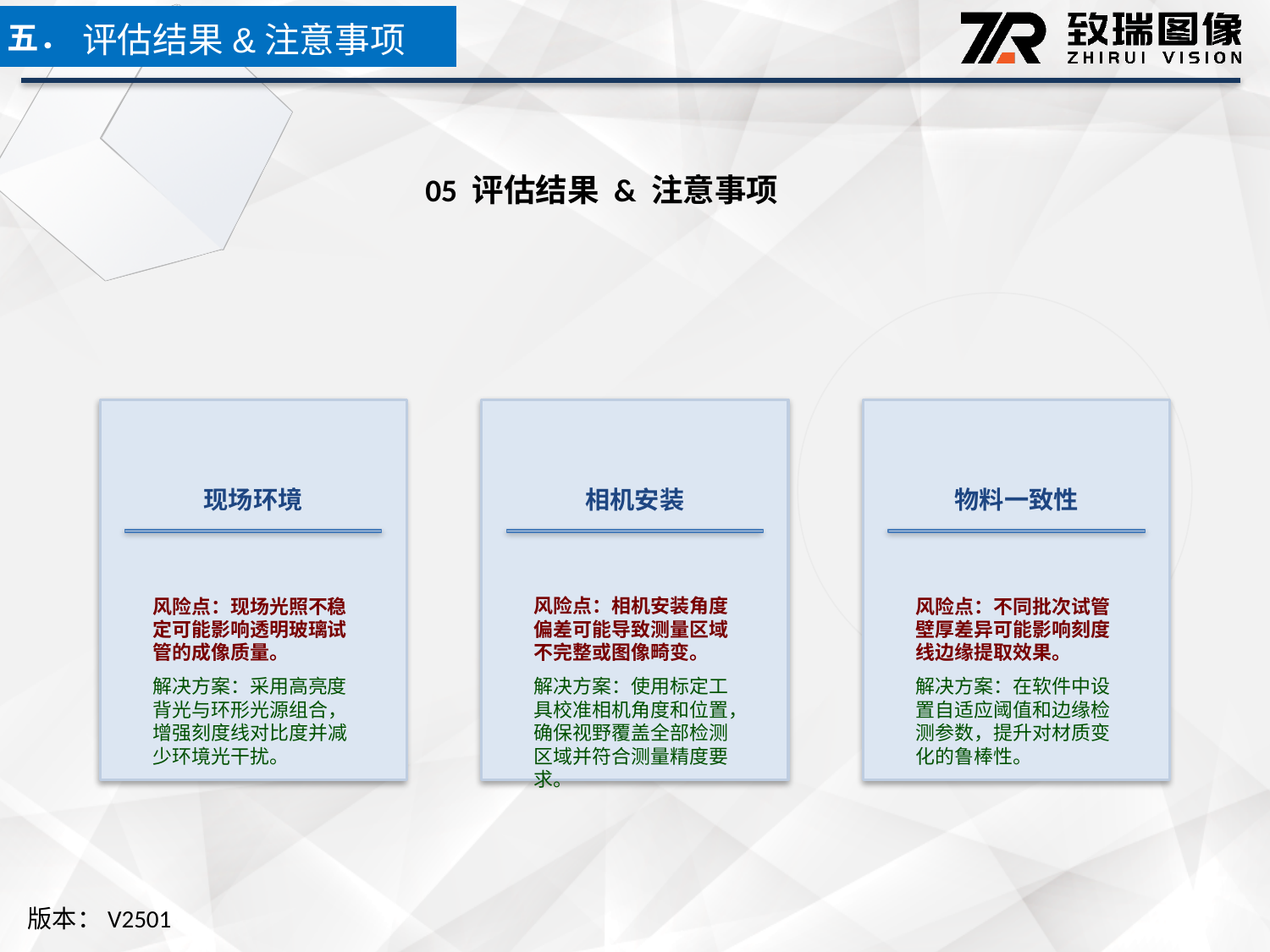

五．
评估结果&注意事项

05 评估结果 & 注意事项

现场环境

相机安装

物料一致性

风险点：现场光照不稳定可能影响透明玻璃试管的成像质量。
解决方案：采用高亮度背光与环形光源组合，增强刻度线对比度并减少环境光干扰。

风险点：相机安装角度偏差可能导致测量区域不完整或图像畸变。
解决方案：使用标定工具校准相机角度和位置，确保视野覆盖全部检测区域并符合测量精度要求。

风险点：不同批次试管壁厚差异可能影响刻度线边缘提取效果。
解决方案：在软件中设置自适应阈值和边缘检测参数，提升对材质变化的鲁棒性。